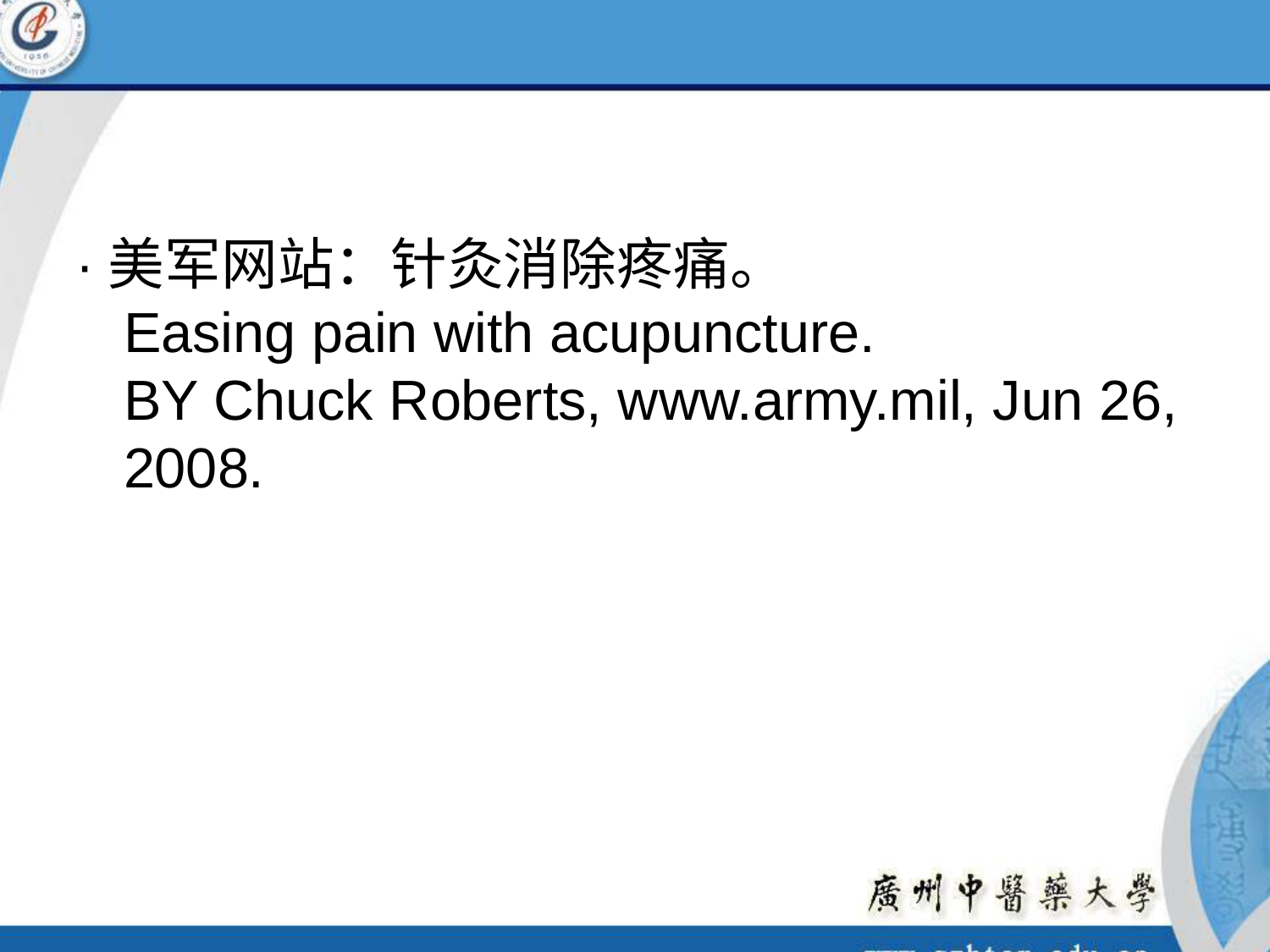

·美军网站：针灸消除疼痛。
Easing pain with acupuncture.
BY Chuck Roberts, www.army.mil, Jun 26, 2008.